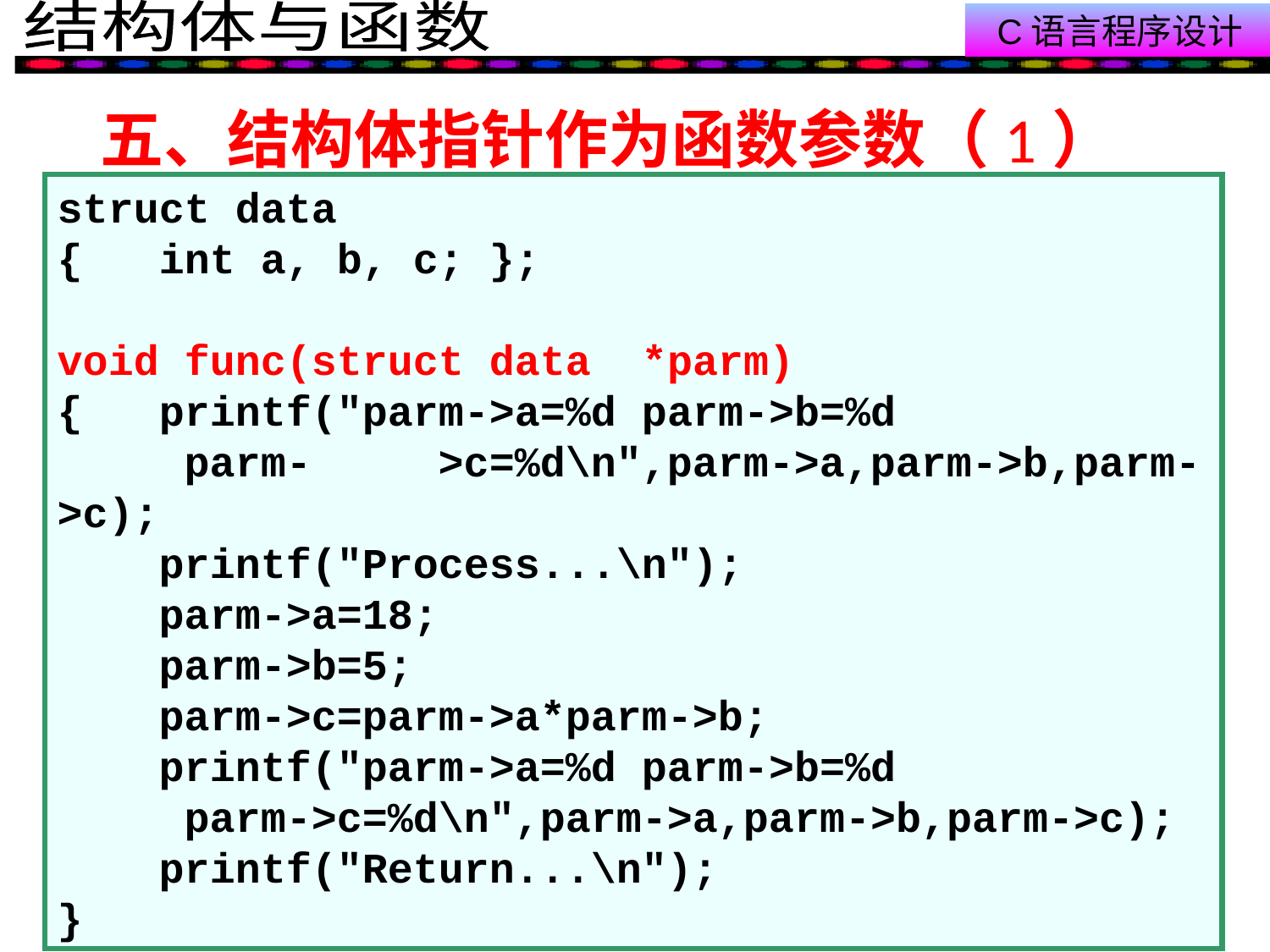

# 五、结构体指针作为函数参数（1）
struct data
{   int a, b, c; };

void func(struct data  *parm)
{   printf("parm->a=%d parm->b=%d
	parm-	>c=%d\n",parm->a,parm->b,parm->c);
    printf("Process...\n");
    parm->a=18;
    parm->b=5;
    parm->c=parm->a*parm->b;
    printf("parm->a=%d parm->b=%d
	parm->c=%d\n",parm->a,parm->b,parm->c);
    printf("Return...\n");
}